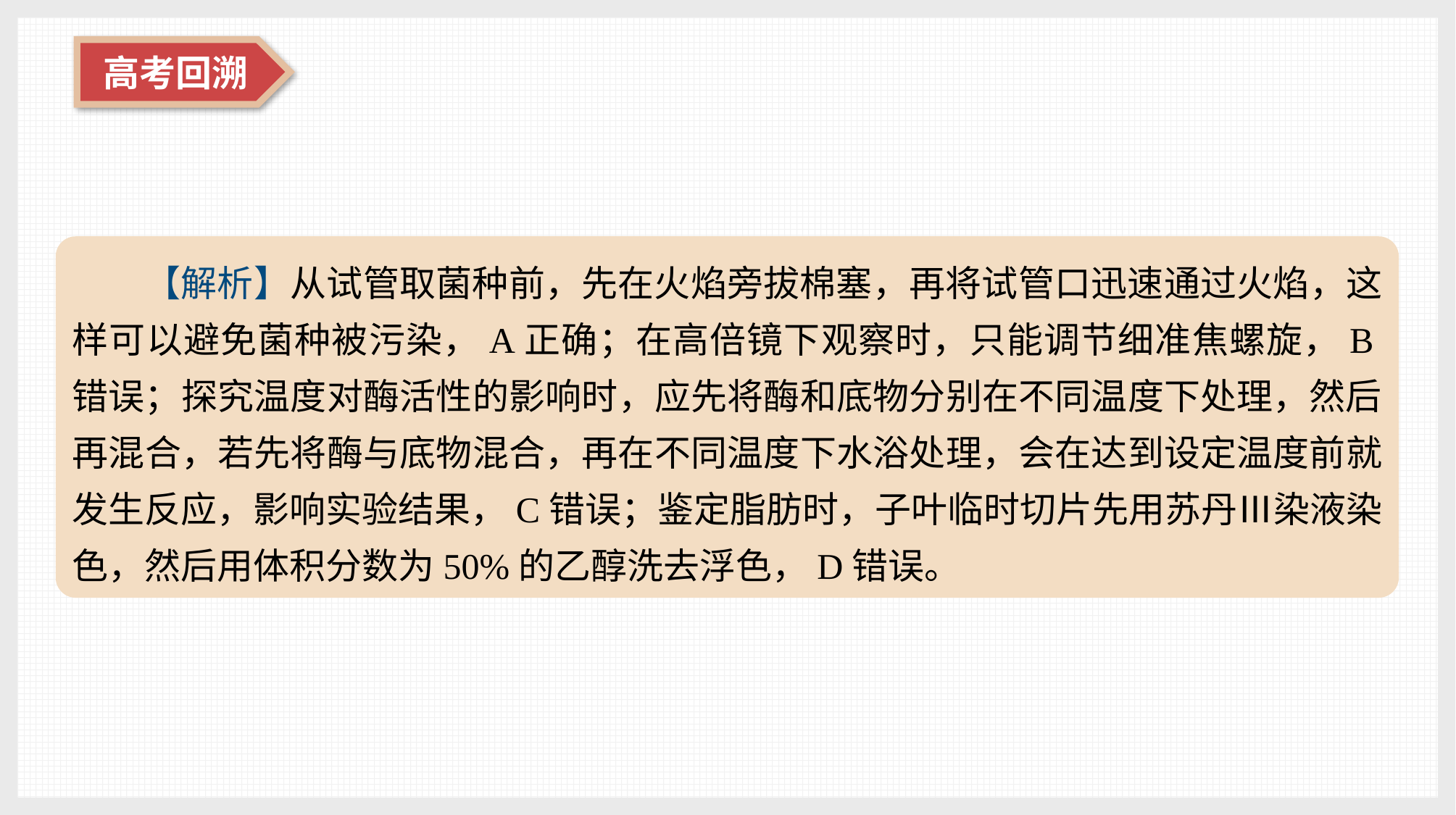

【解析】从试管取菌种前，先在火焰旁拔棉塞，再将试管口迅速通过火焰，这样可以避免菌种被污染，A正确；在高倍镜下观察时，只能调节细准焦螺旋，B错误；探究温度对酶活性的影响时，应先将酶和底物分别在不同温度下处理，然后再混合，若先将酶与底物混合，再在不同温度下水浴处理，会在达到设定温度前就发生反应，影响实验结果，C错误；鉴定脂肪时，子叶临时切片先用苏丹Ⅲ染液染色，然后用体积分数为50%的乙醇洗去浮色，D错误。